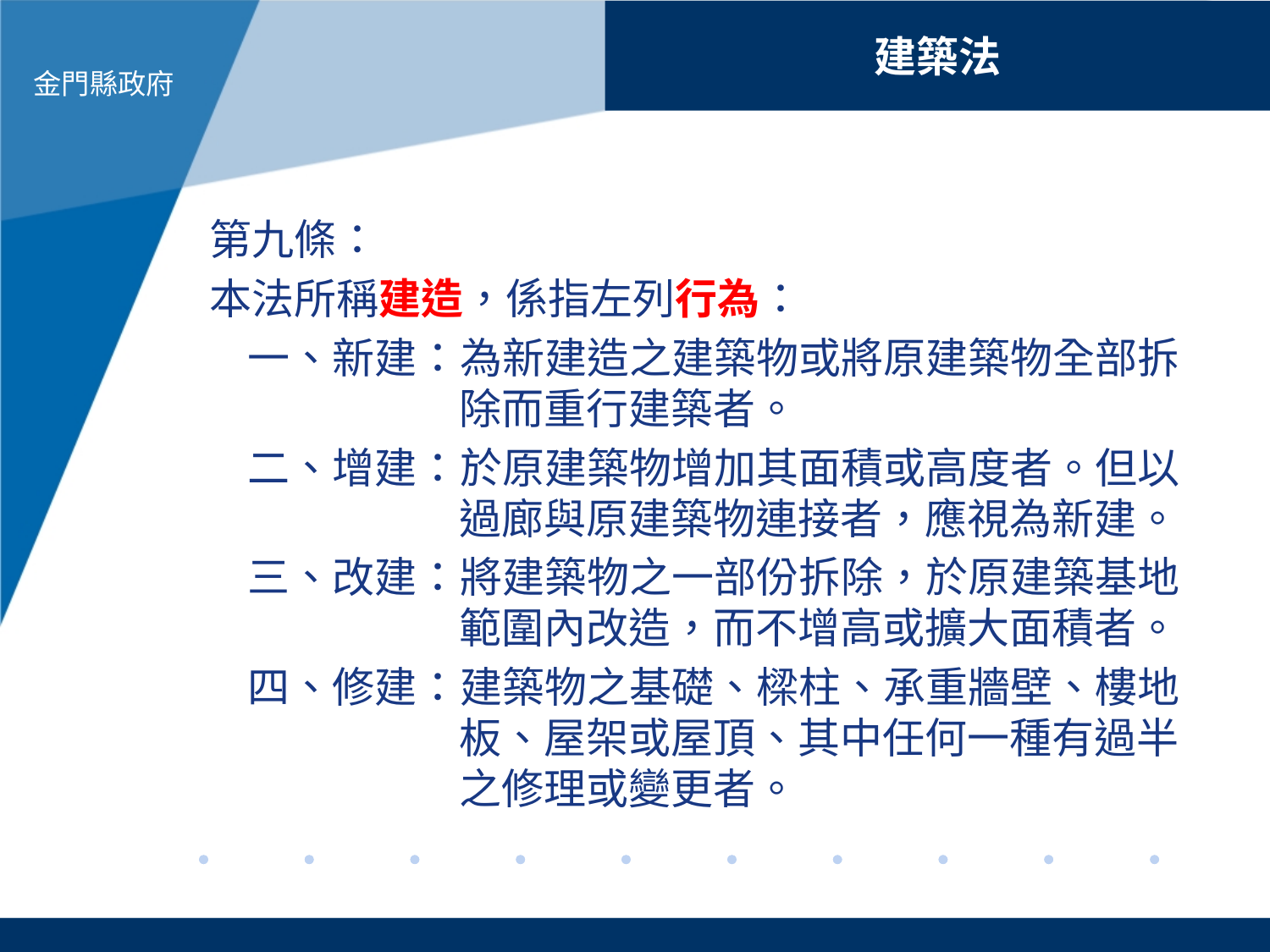

建築法
第九條：
本法所稱建造，係指左列行為：
一、新建：為新建造之建築物或將原建築物全部拆除而重行建築者。
二、增建：於原建築物增加其面積或高度者。但以過廊與原建築物連接者，應視為新建。
三、改建：將建築物之一部份拆除，於原建築基地範圍內改造，而不增高或擴大面積者。
四、修建：建築物之基礎、樑柱、承重牆壁、樓地板、屋架或屋頂、其中任何一種有過半之修理或變更者。